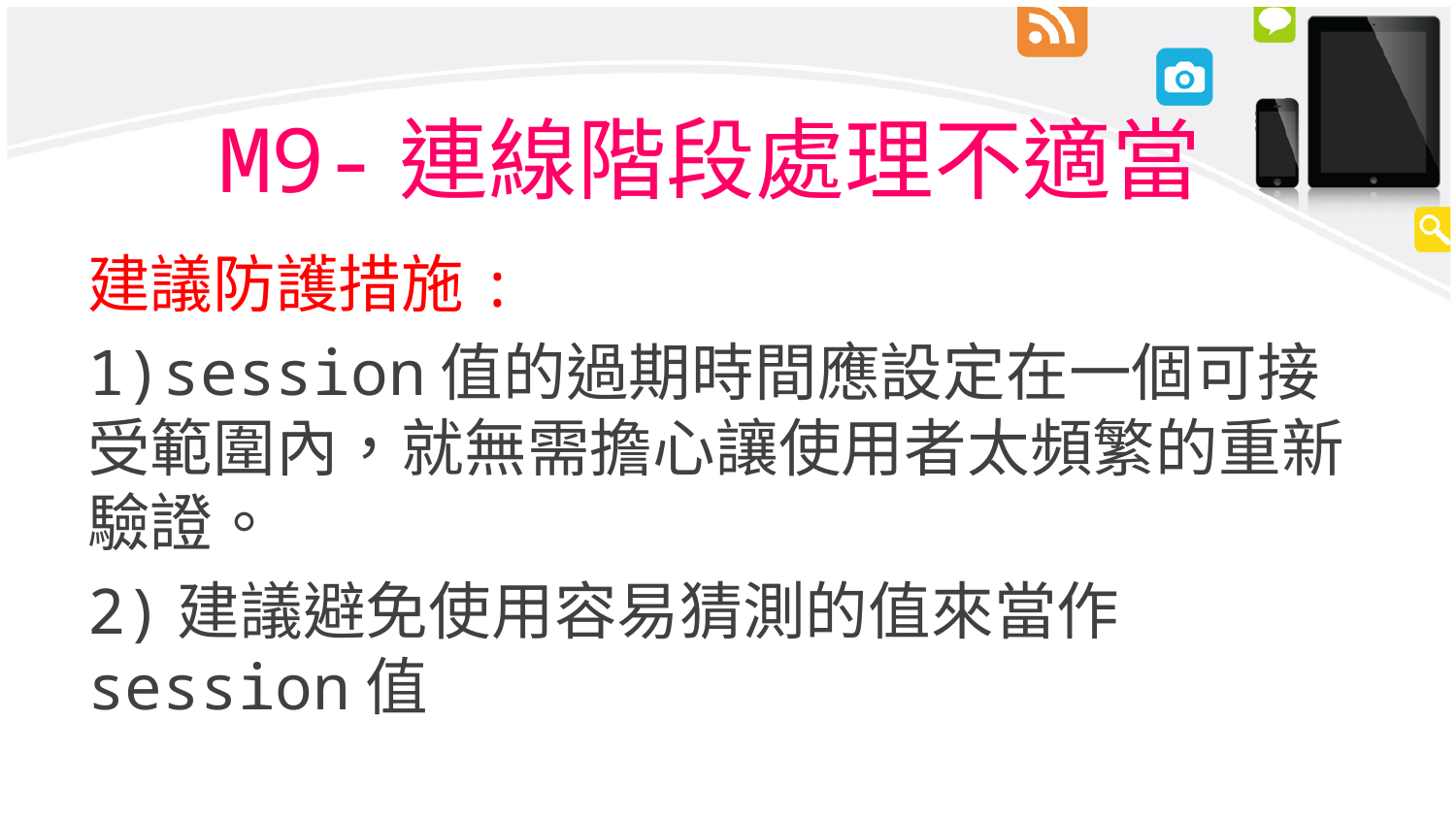

# M9-連線階段處理不適當
建議防護措施:
1)session值的過期時間應設定在一個可接受範圍內，就無需擔心讓使用者太頻繁的重新驗證。
2)建議避免使用容易猜測的值來當作session值